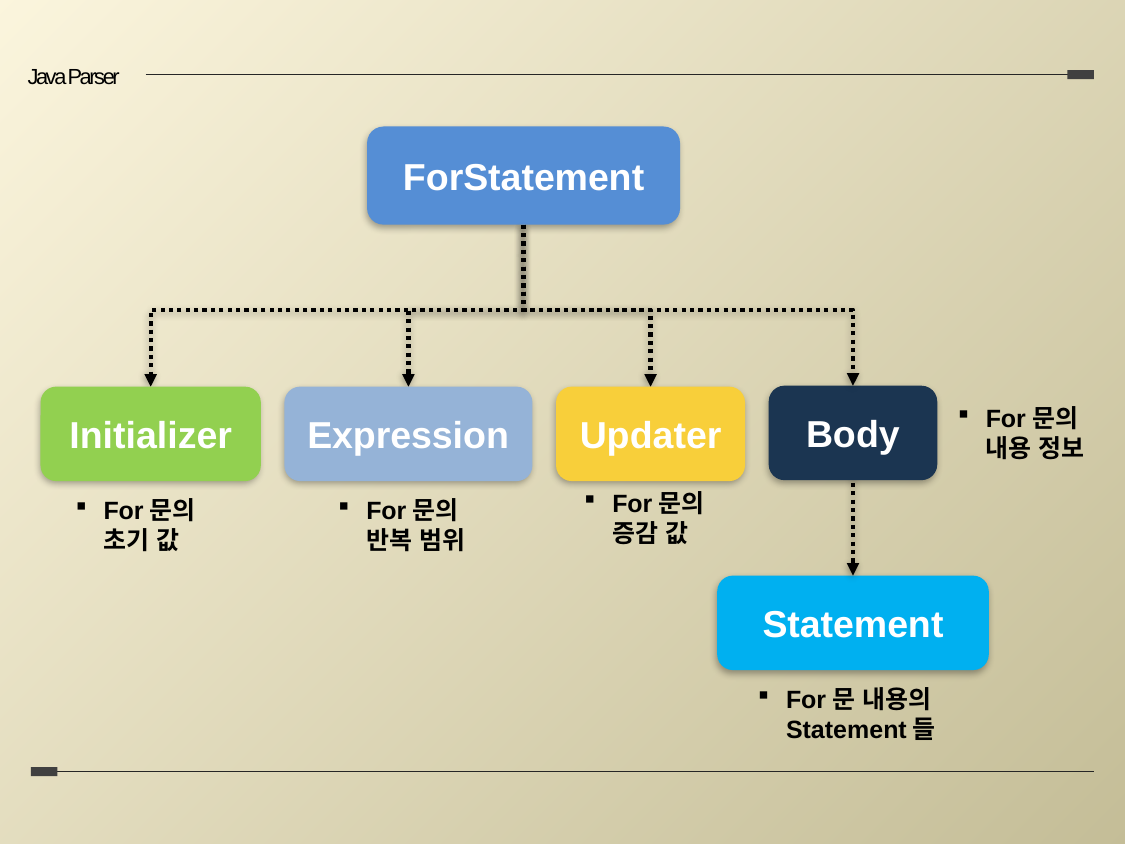

Java Parser

ForStatement
Body
Initializer
Expression
Updater
For문의
내용 정보
For문의
증감 값
For문의
초기 값
For문의
반복 범위
Statement
For문 내용의
Statement들